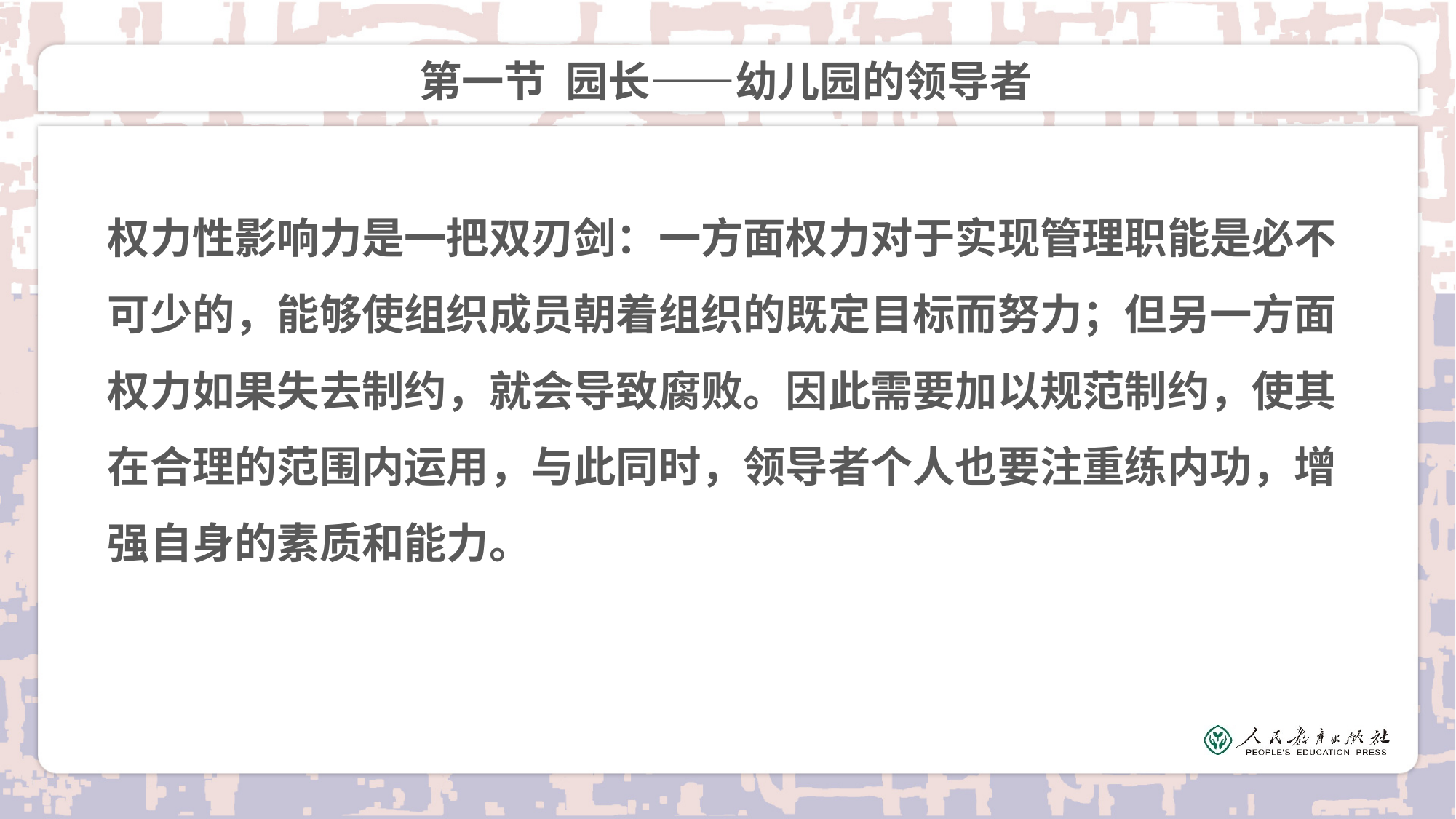

# 第一节  园长——幼儿园的领导者
权力性影响力是一把双刃剑：一方面权力对于实现管理职能是必不可少的，能够使组织成员朝着组织的既定目标而努力；但另一方面权力如果失去制约，就会导致腐败。因此需要加以规范制约，使其在合理的范围内运用，与此同时，领导者个人也要注重练内功，增强自身的素质和能力。